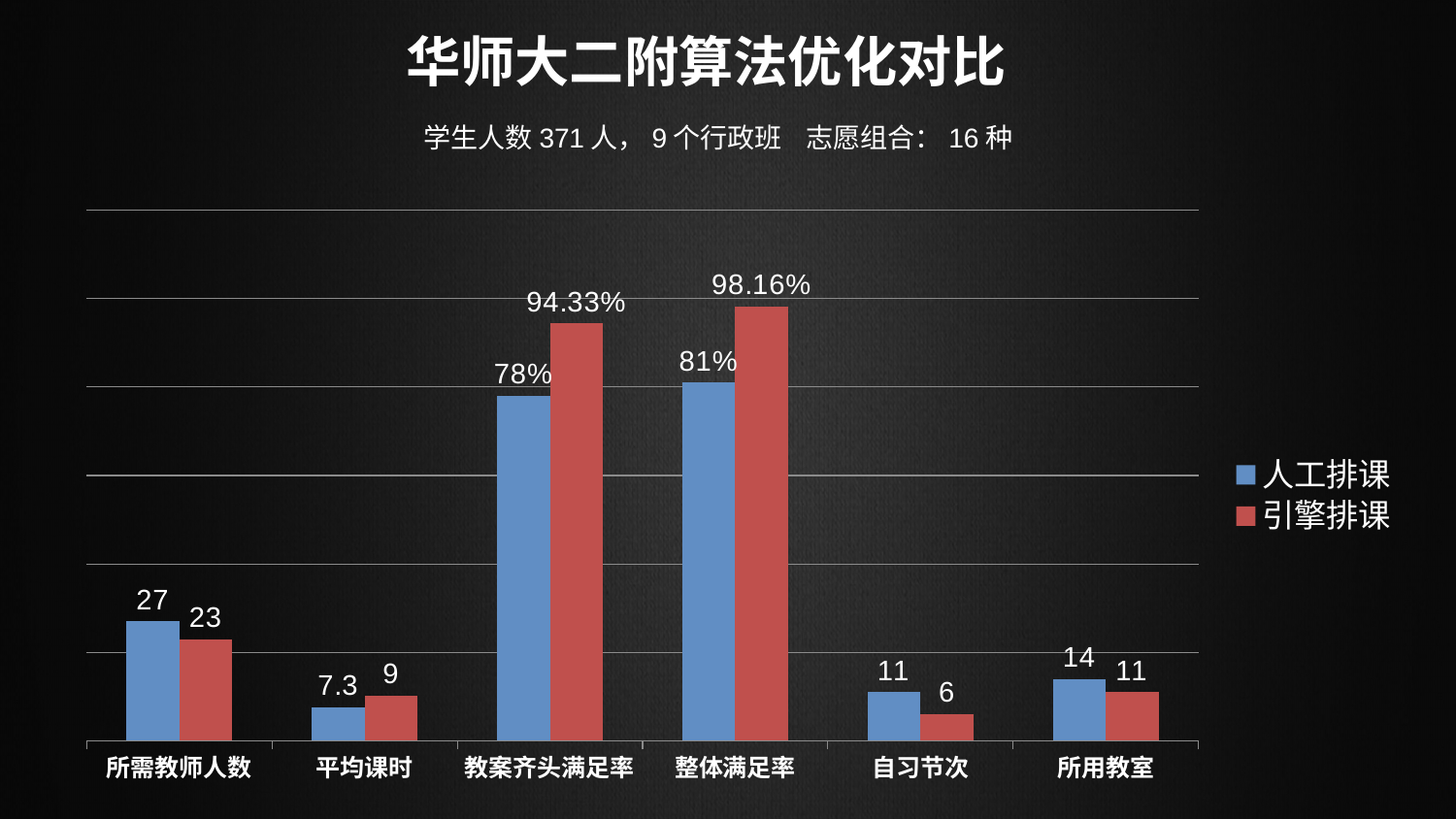

华师大二附算法优化对比
学生人数371人，9个行政班    志愿组合：16种

### Chart

| Category | 人工排课 | 引擎排课 |
|---|---|---|
| 所需教师人数 | 27.0 | 23.0 |
| 平均课时 | 7.6 | 10.2 |
| 教案齐头满足率 | 78.0 | 94.33 |
| 整体满足率 | 81.0 | 98.16 |
| 自习节次 | 11.0 | 6.0 |
| 所用教室 | 14.0 | 11.0 |